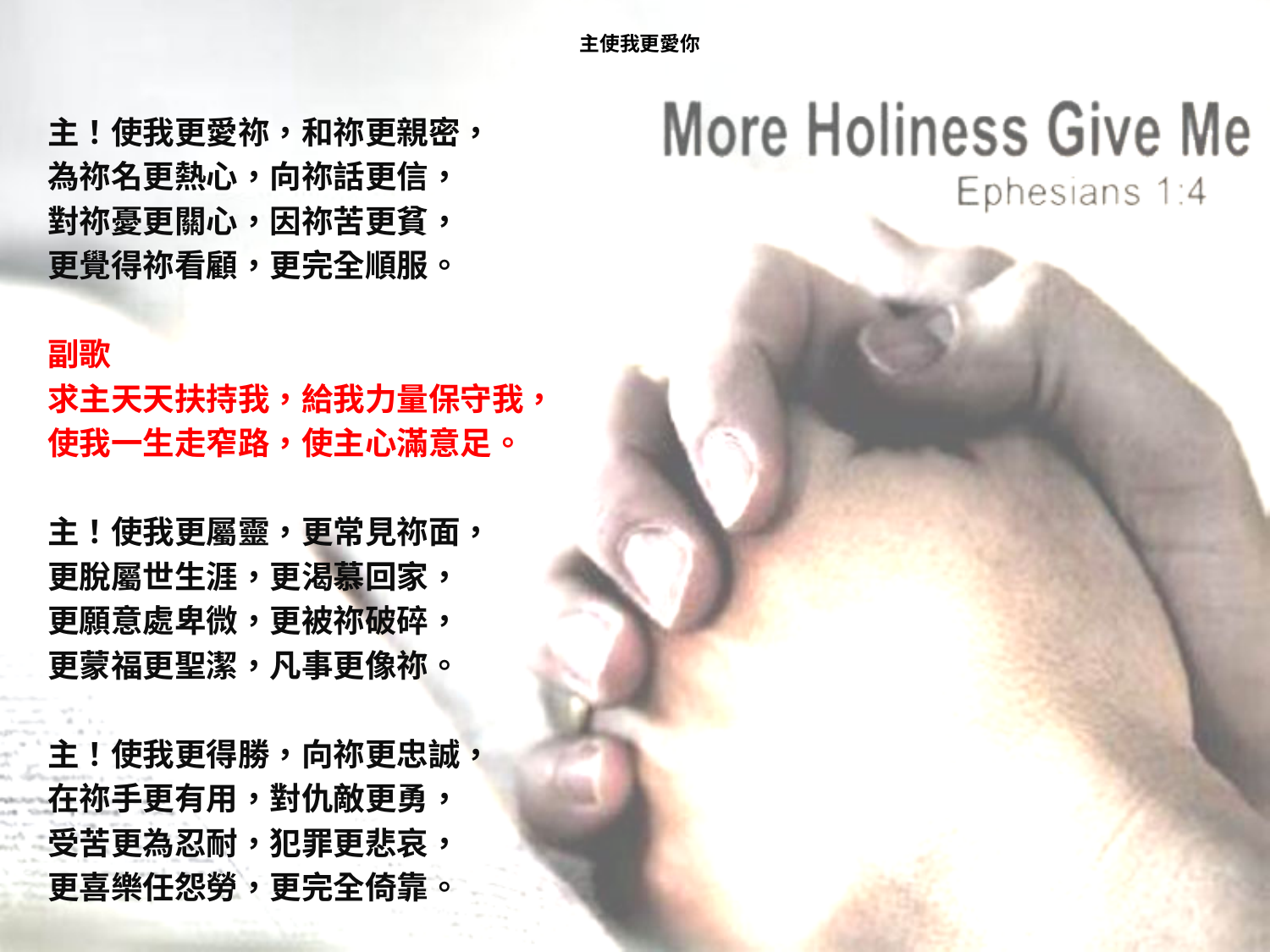

# 主使我更愛你
主！使我更愛祢，和祢更親密，
為祢名更熱心，向祢話更信，
對祢憂更關心，因祢苦更貧，
更覺得祢看顧，更完全順服。

副歌
求主天天扶持我，給我力量保守我，
使我一生走窄路，使主心滿意足。

主！使我更屬靈，更常見祢面，
更脫屬世生涯，更渴慕回家，
更願意處卑微，更被祢破碎，
更蒙福更聖潔，凡事更像祢。

主！使我更得勝，向祢更忠誠，
在祢手更有用，對仇敵更勇，
受苦更為忍耐，犯罪更悲哀，
更喜樂任怨勞，更完全倚靠。